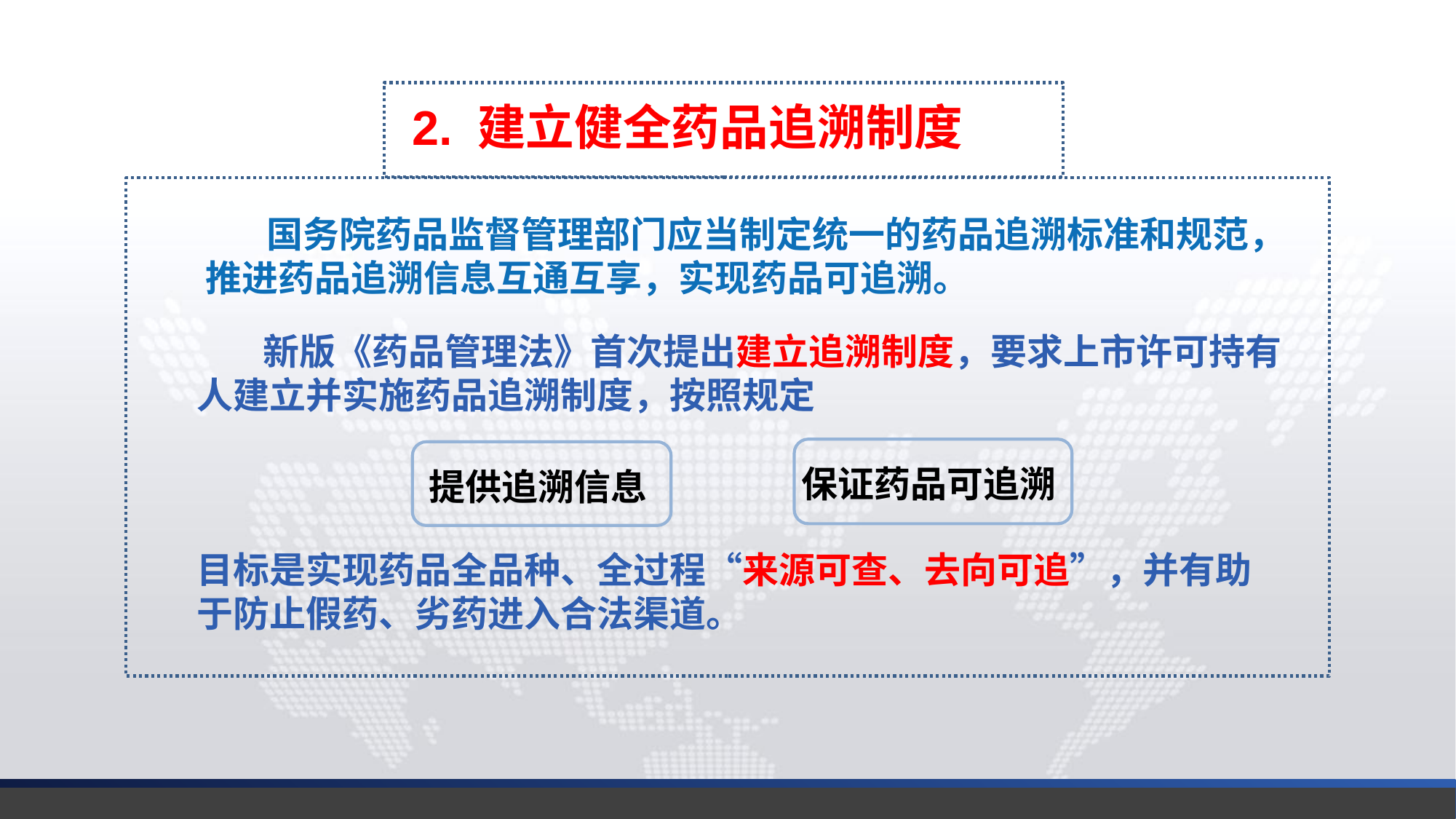

2. 建立健全药品追溯制度

        国务院药品监督管理部门应当制定统一的药品追溯标准和规范，推进药品追溯信息互通互享，实现药品可追溯。

       新版《药品管理法》首次提出建立追溯制度，要求上市许可持有人建立并实施药品追溯制度，按照规定

目标是实现药品全品种、全过程“来源可查、去向可追”，并有助于防止假药、劣药进入合法渠道。

保证药品可追溯
提供追溯信息

延时符